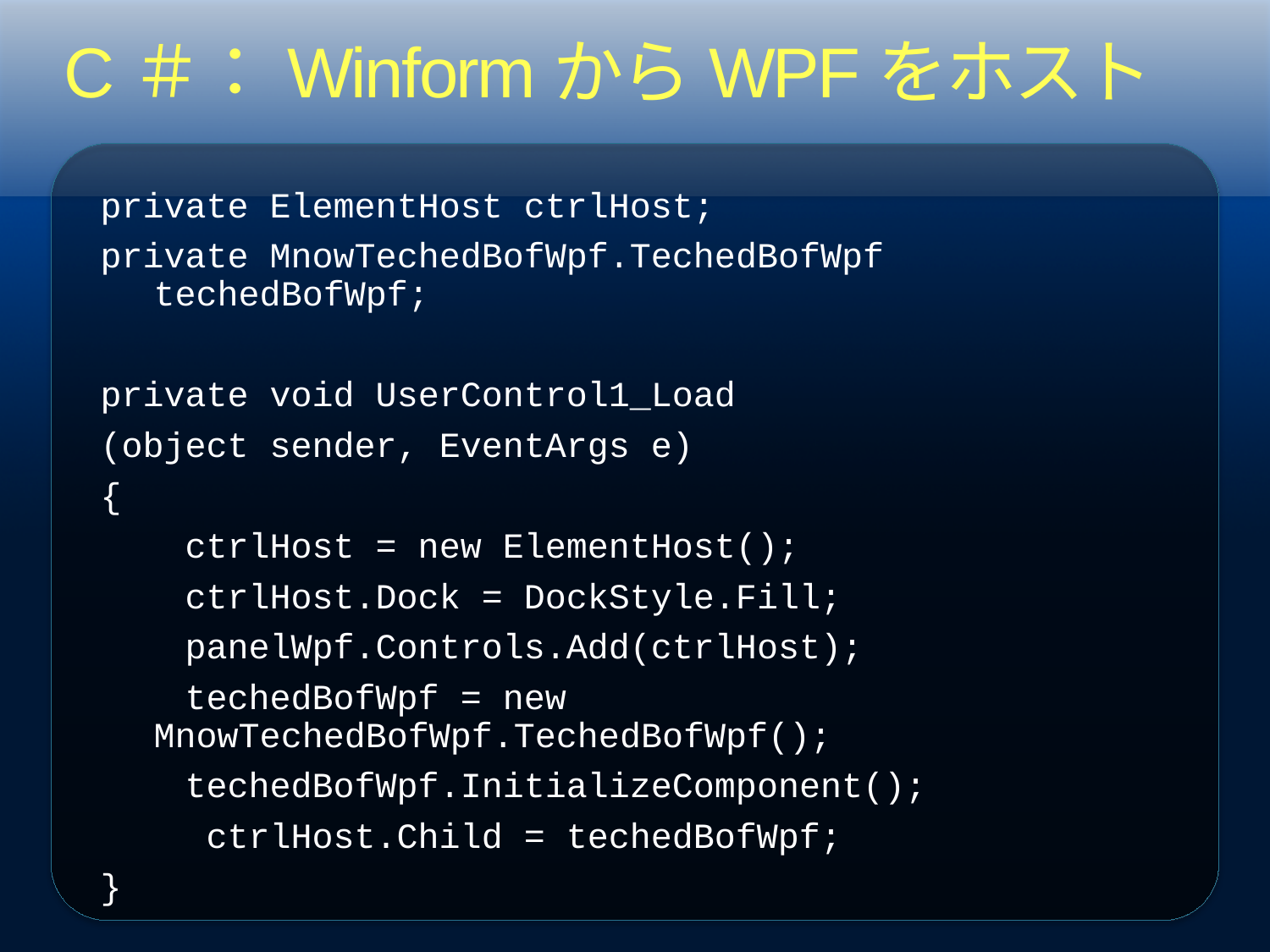

# C＃：WinformからWPFをホスト

private ElementHost ctrlHost;
private MnowTechedBofWpf.TechedBofWpf techedBofWpf;

private void UserControl1_Load
(object sender, EventArgs e)
{
    ctrlHost = new ElementHost();
    ctrlHost.Dock = DockStyle.Fill;
    panelWpf.Controls.Add(ctrlHost);
    techedBofWpf = new 	MnowTechedBofWpf.TechedBofWpf();
    techedBofWpf.InitializeComponent();
     ctrlHost.Child = techedBofWpf;
}